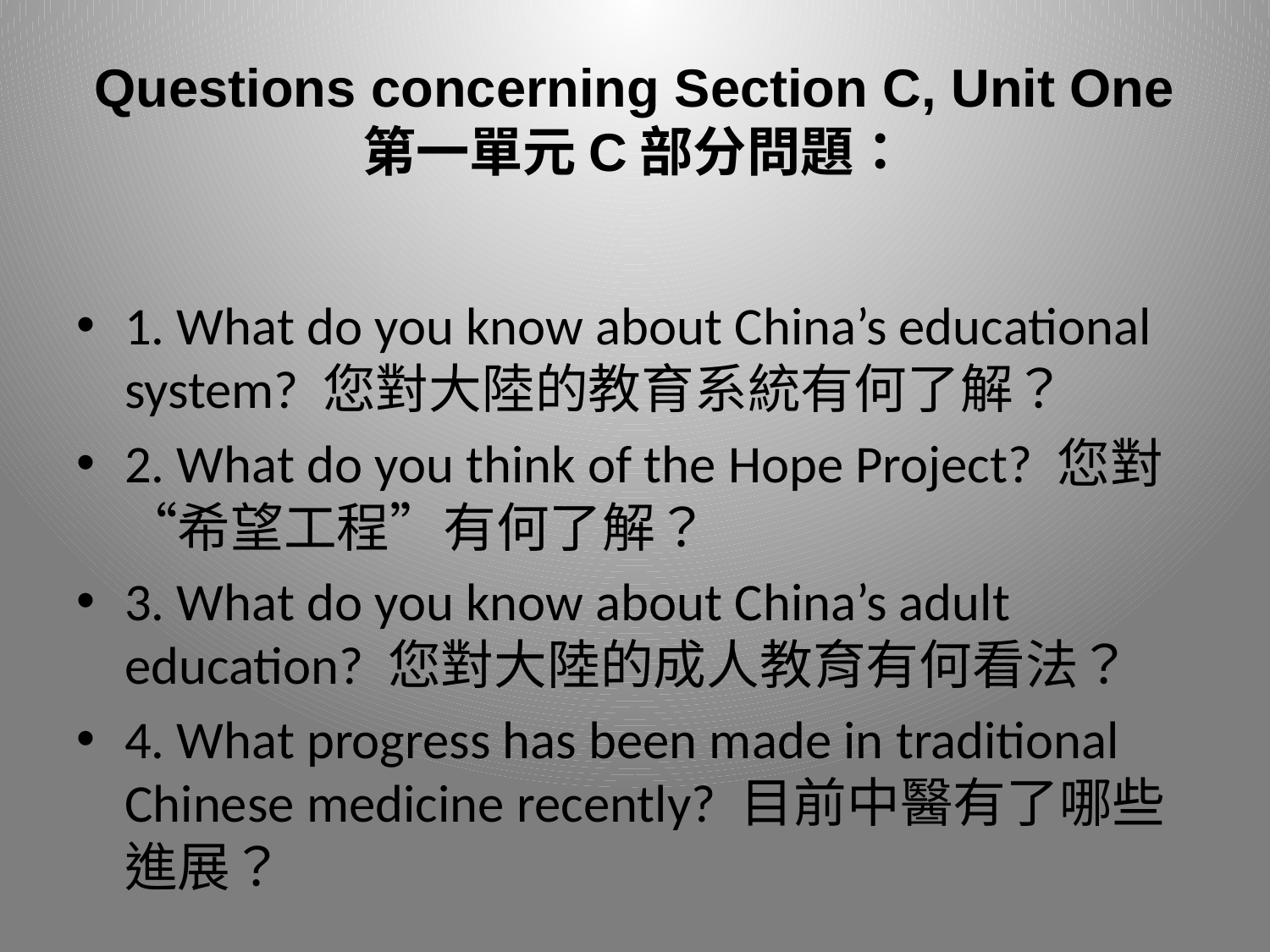

# Questions concerning Section C, Unit One 第一單元C部分問題：
1. What do you know about China’s educational system? 您對大陸的教育系統有何了解？
2. What do you think of the Hope Project? 您對“希望工程”有何了解？
3. What do you know about China’s adult education? 您對大陸的成人教育有何看法？
4. What progress has been made in traditional Chinese medicine recently? 目前中醫有了哪些進展？